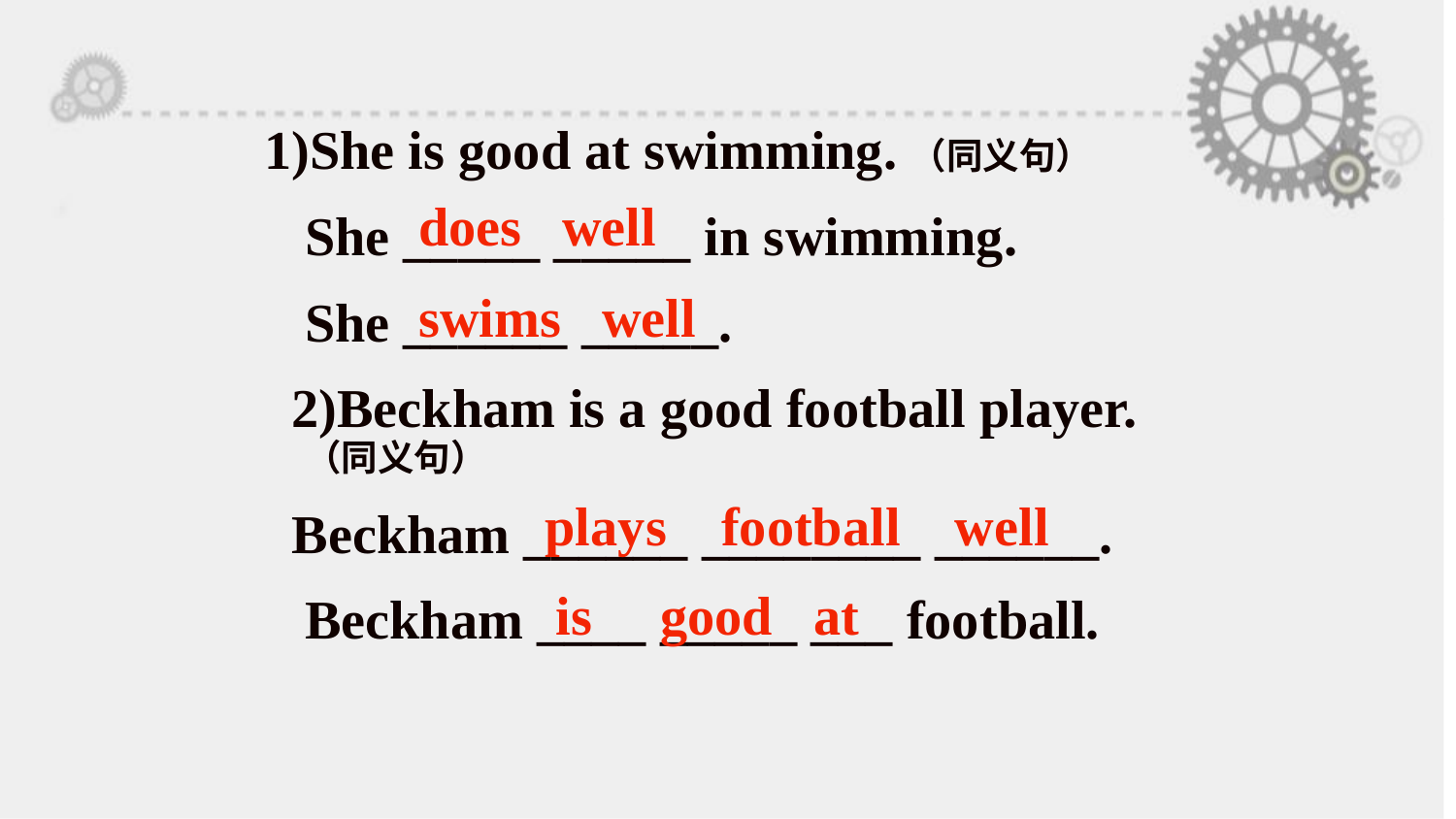

# 1)She is good at swimming.（同义句）
   She _____ _____ in swimming.
   She ______ _____.
  2)Beckham is a good football player. （同义句）
   Beckham ______ ________ ______.
   Beckham ____ _____ ___ football.
does   well
swims   well
plays    football    well
is     good   at